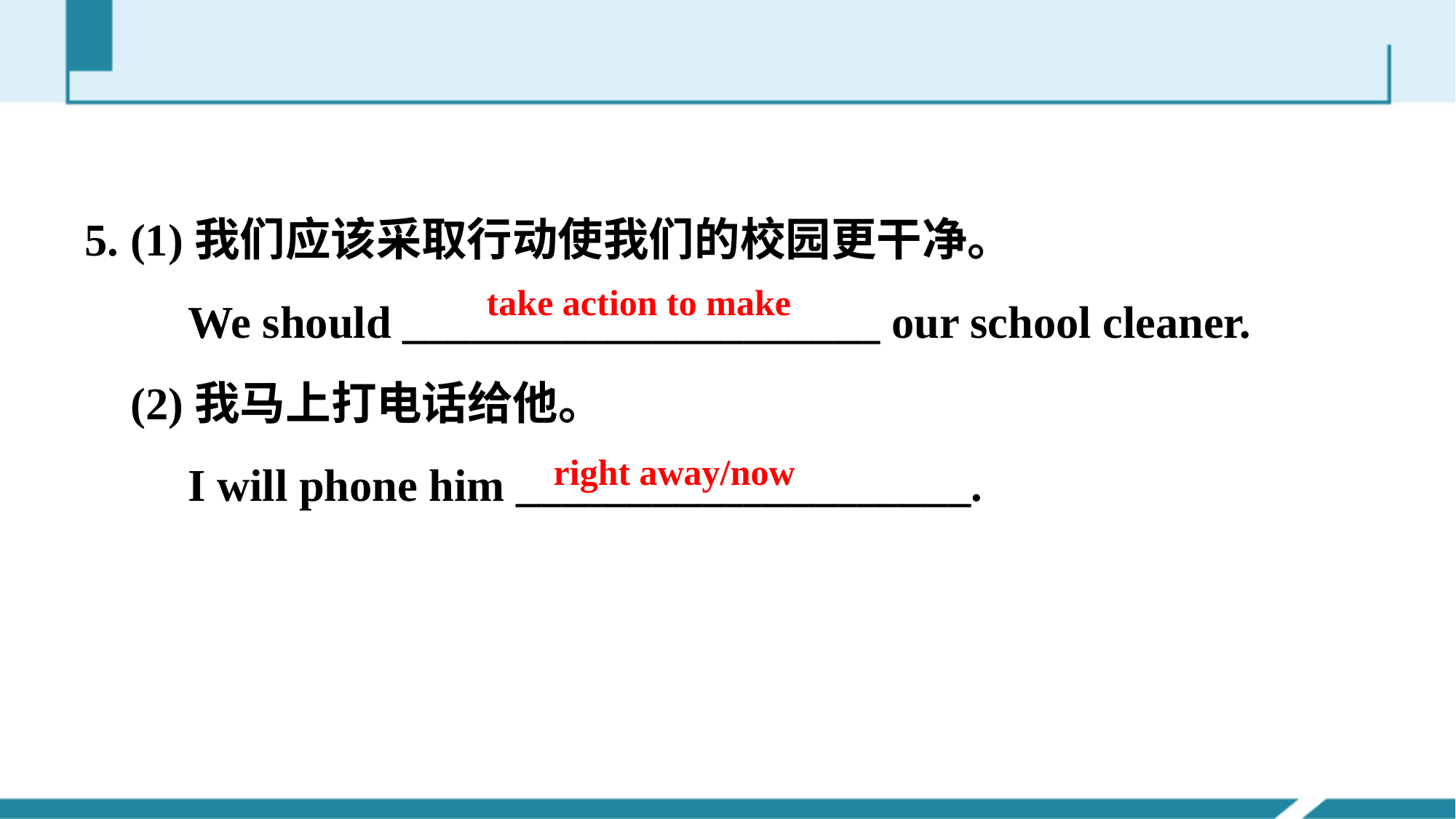

5. (1)我们应该采取行动使我们的校园更干净。
         We should _____________________ our school cleaner.
    (2)我马上打电话给他。
         I will phone him ____________________.
take action to make
right away/now